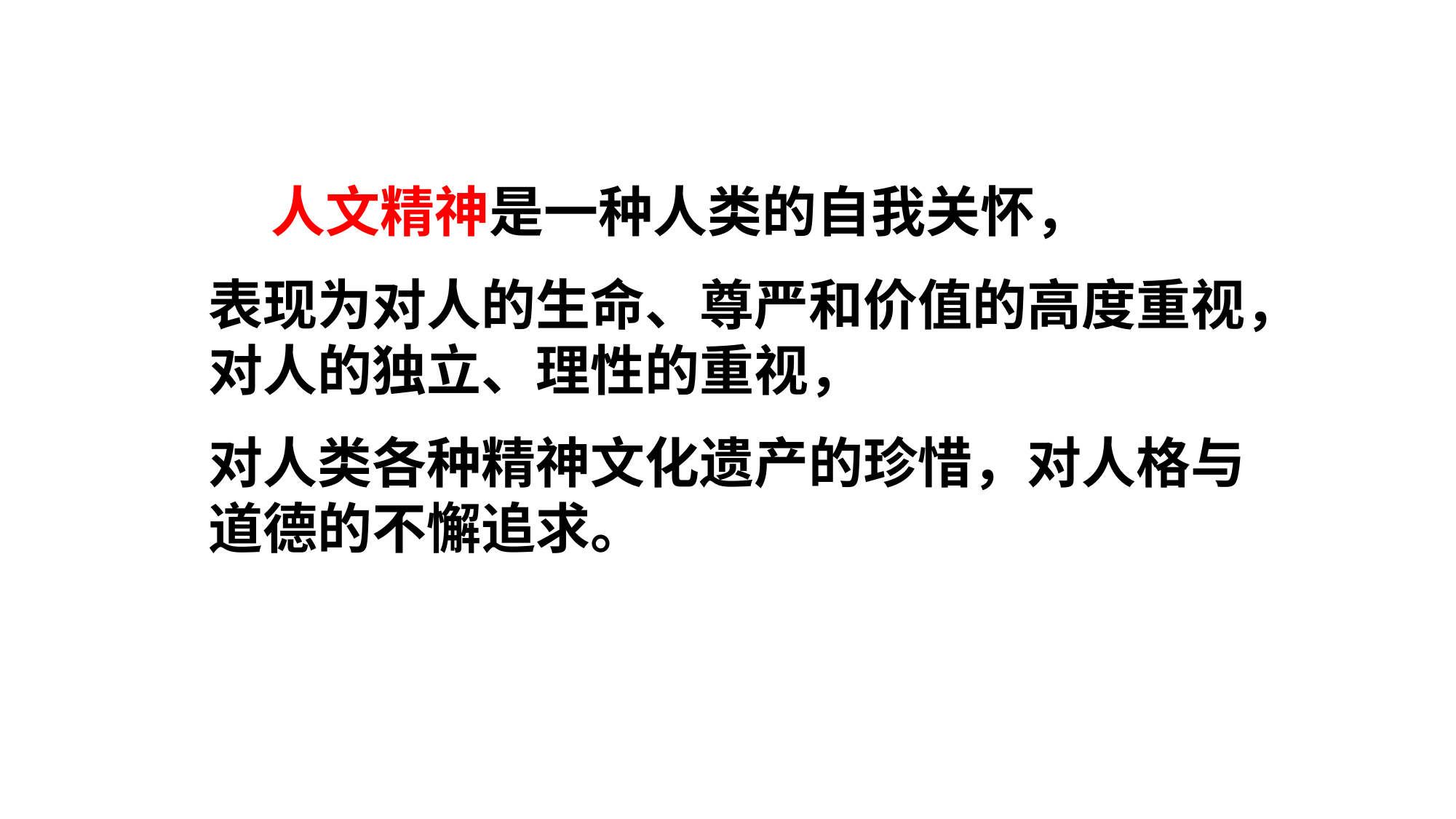

人文精神是一种人类的自我关怀，
表现为对人的生命、尊严和价值的高度重视，对人的独立、理性的重视，
对人类各种精神文化遗产的珍惜，对人格与道德的不懈追求。